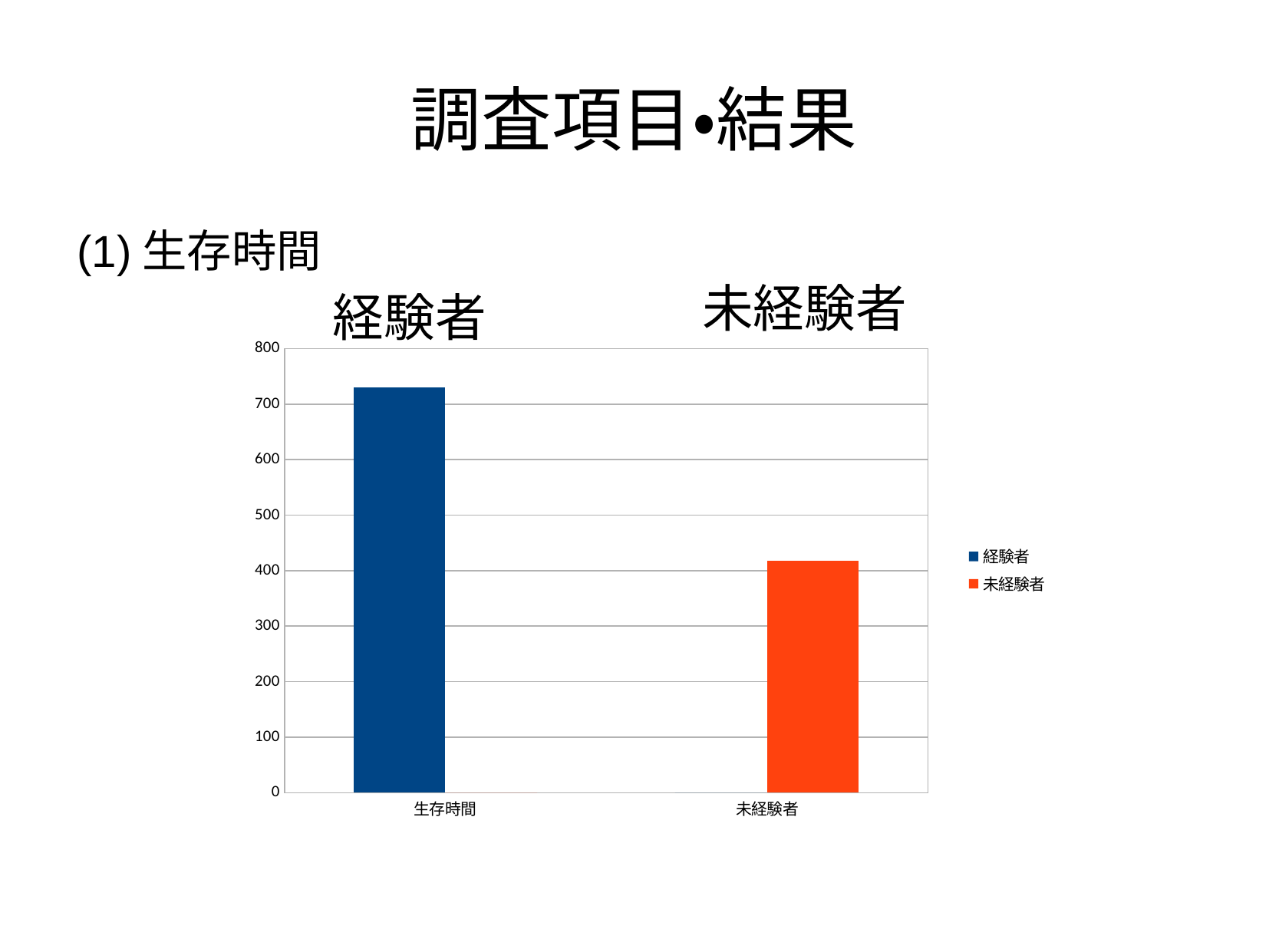

調査項目・結果
(1)生存時間

未経験者
経験者

### Chart

| Category |  |  |
|---|---|---|
| 生存時間 | 730.0 | 0.0 |
| 未経験者 | 0.0 | 418.0 |